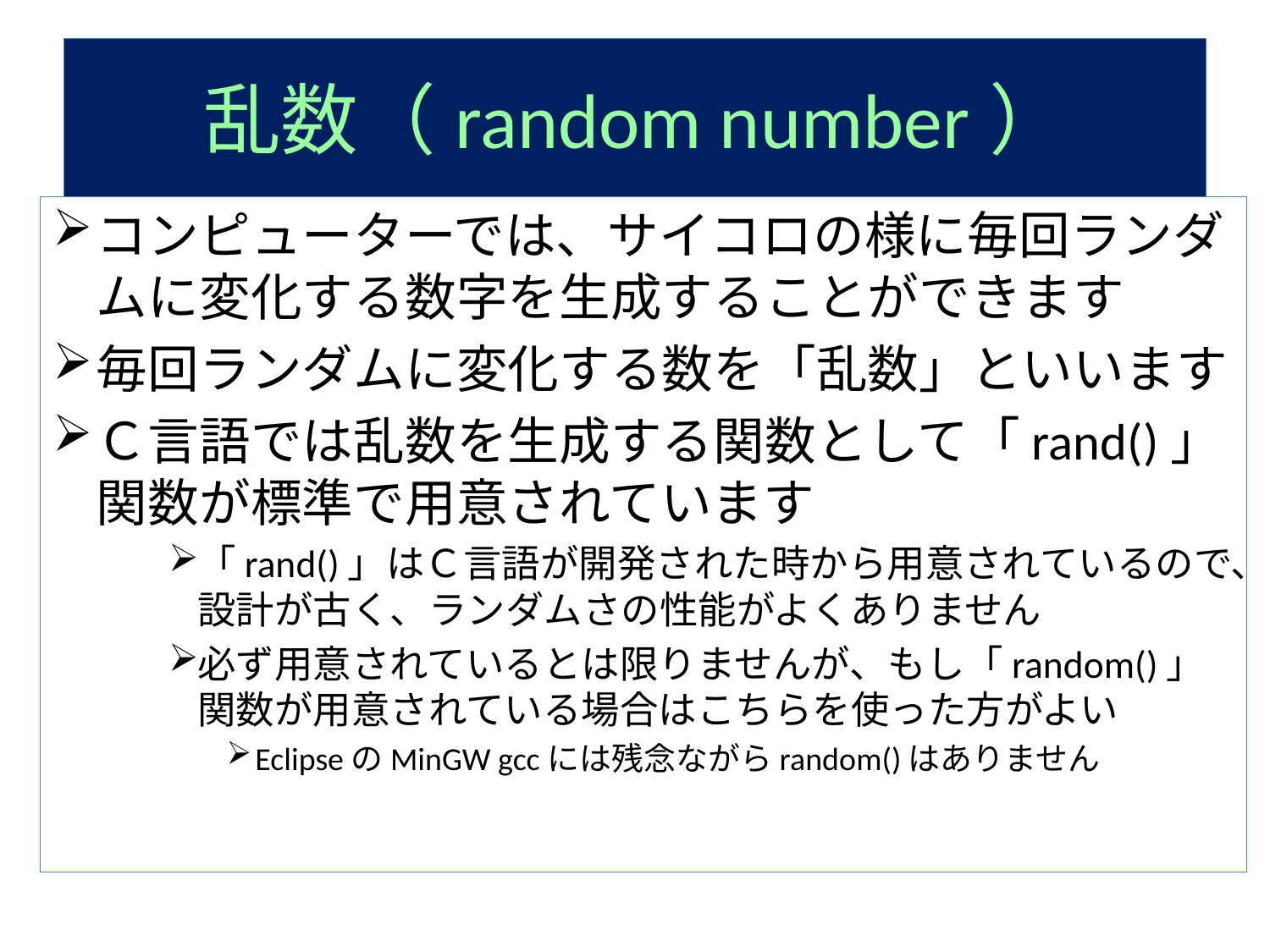

# 乱数（random number）
コンピューターでは、サイコロの様に毎回ランダムに変化する数字を生成することができます
毎回ランダムに変化する数を「乱数」といいます
Ｃ言語では乱数を生成する関数として「rand()」関数が標準で用意されています
「rand()」はＣ言語が開発された時から用意されているので、設計が古く、ランダムさの性能がよくありません
必ず用意されているとは限りませんが、もし「random()」関数が用意されている場合はこちらを使った方がよい
EclipseのMinGW gccには残念ながらrandom()はありません